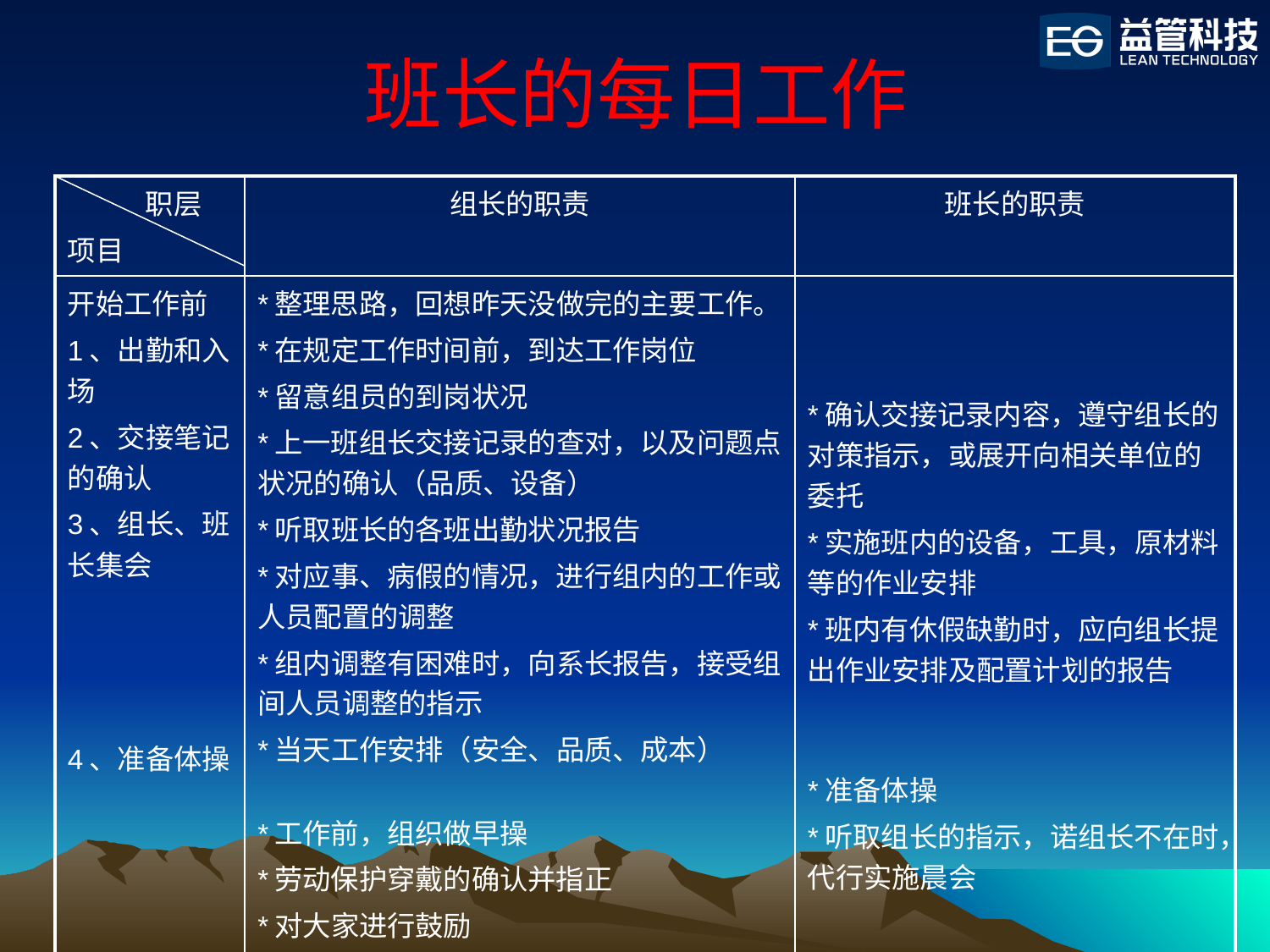

# 班长的每日工作
| 职层 项目 | 组长的职责 | 班长的职责 |
| --- | --- | --- |
| 开始工作前 1、出勤和入场 2、交接笔记的确认 3、组长、班长集会 4、准备体操 | \*整理思路，回想昨天没做完的主要工作。 \*在规定工作时间前，到达工作岗位 \*留意组员的到岗状况 \*上一班组长交接记录的查对，以及问题点状况的确认（品质、设备） \*听取班长的各班出勤状况报告 \*对应事、病假的情况，进行组内的工作或人员配置的调整 \*组内调整有困难时，向系长报告，接受组间人员调整的指示 \*当天工作安排（安全、品质、成本） \*工作前，组织做早操 \*劳动保护穿戴的确认并指正 \*对大家进行鼓励 开始工作 | \*确认交接记录内容，遵守组长的对策指示，或展开向相关单位的委托 \*实施班内的设备，工具，原材料等的作业安排 \*班内有休假缺勤时，应向组长提出作业安排及配置计划的报告 \*准备体操 \*听取组长的指示，诺组长不在时，代行实施晨会 |